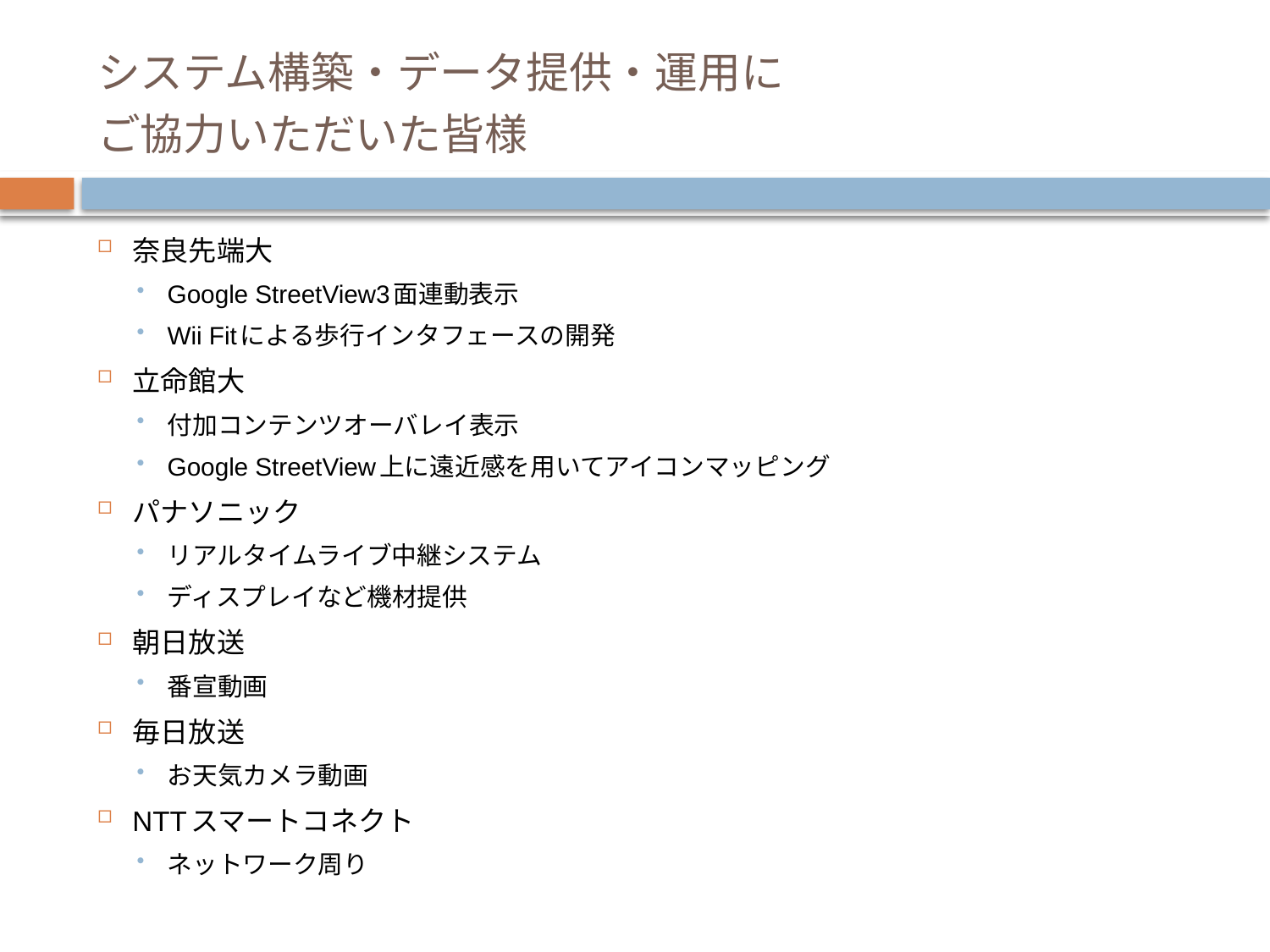

# システム構築・データ提供・運用に ご協力いただいた皆様
奈良先端大
Google StreetView3面連動表示
Wii Fitによる歩行インタフェースの開発
立命館大
付加コンテンツオーバレイ表示
Google StreetView上に遠近感を用いてアイコンマッピング
パナソニック
リアルタイムライブ中継システム
ディスプレイなど機材提供
朝日放送
番宣動画
毎日放送
お天気カメラ動画
NTTスマートコネクト
ネットワーク周り